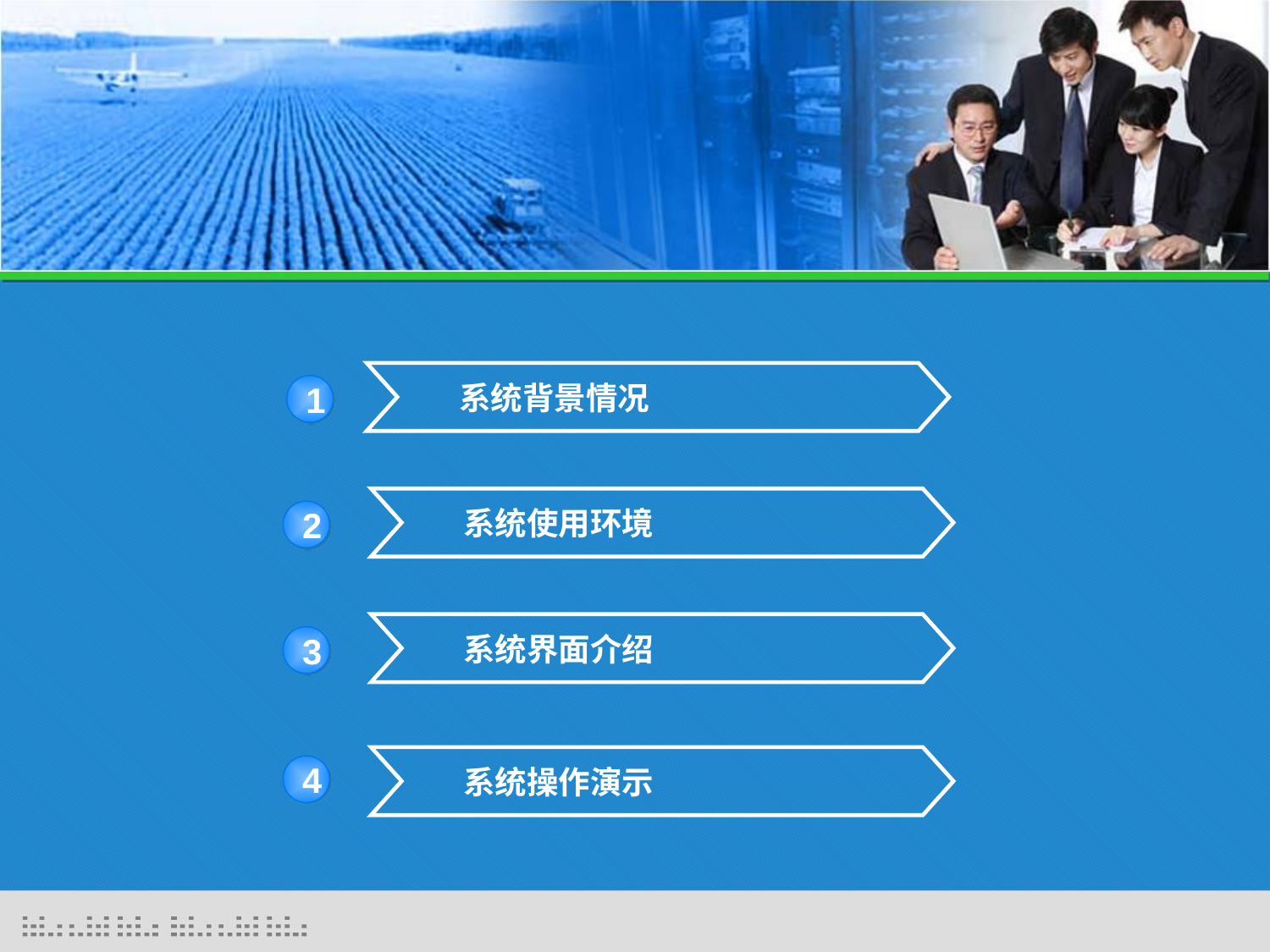

系统背景情况
1
系统使用环境
2
系统界面介绍
3
系统操作演示
4